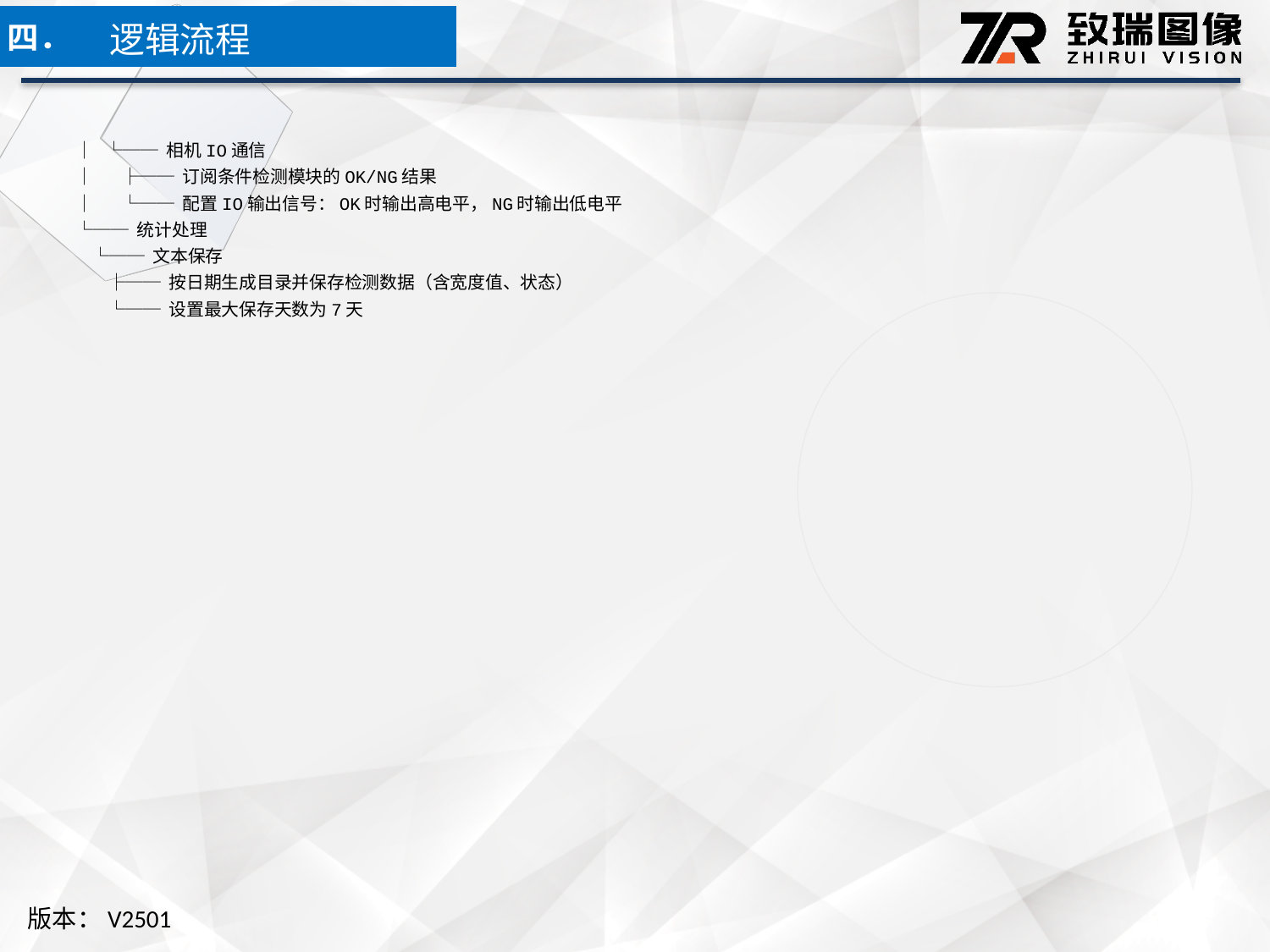

逻辑流程
四．

│   └── 相机IO通信
│       ├── 订阅条件检测模块的OK/NG结果
│       └── 配置IO输出信号：OK时输出高电平，NG时输出低电平
└── 统计处理
    └── 文本保存
        ├── 按日期生成目录并保存检测数据（含宽度值、状态）
        └── 设置最大保存天数为7天